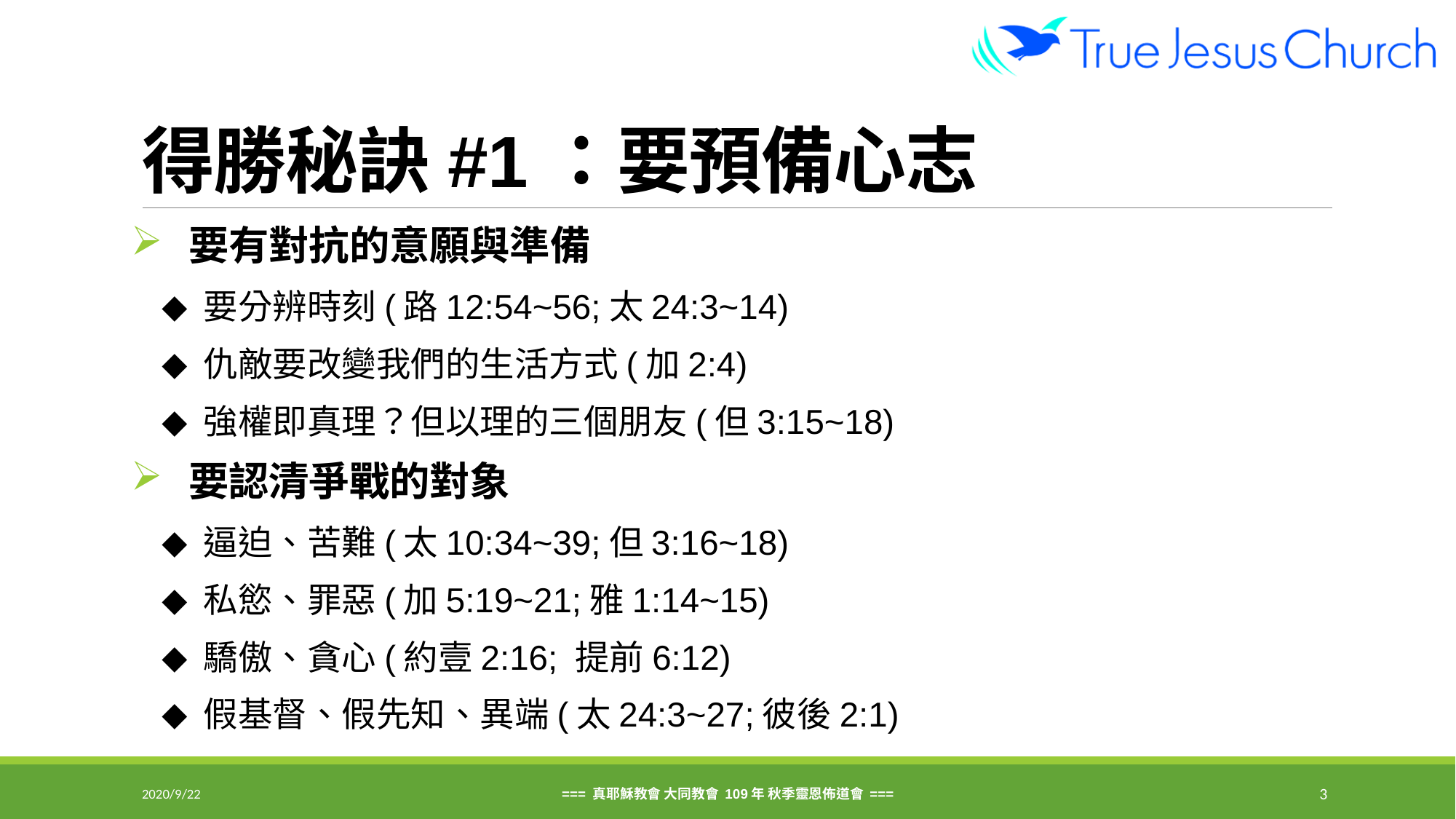

# 得勝秘訣#1：要預備心志
  要有對抗的意願與準備
    ◆ 要分辨時刻(路12:54~56;太24:3~14)
    ◆ 仇敵要改變我們的生活方式(加2:4)
    ◆ 強權即真理？但以理的三個朋友(但3:15~18)
  要認清爭戰的對象
    ◆ 逼迫、苦難(太10:34~39;但3:16~18)
    ◆ 私慾、罪惡(加5:19~21;雅1:14~15)
    ◆ 驕傲、貪心(約壹2:16; 提前6:12)
    ◆ 假基督、假先知、異端(太24:3~27;彼後2:1)

2020/9/22
=== 真耶穌教會 大同教會 109年 秋季靈恩佈道會 ===
3